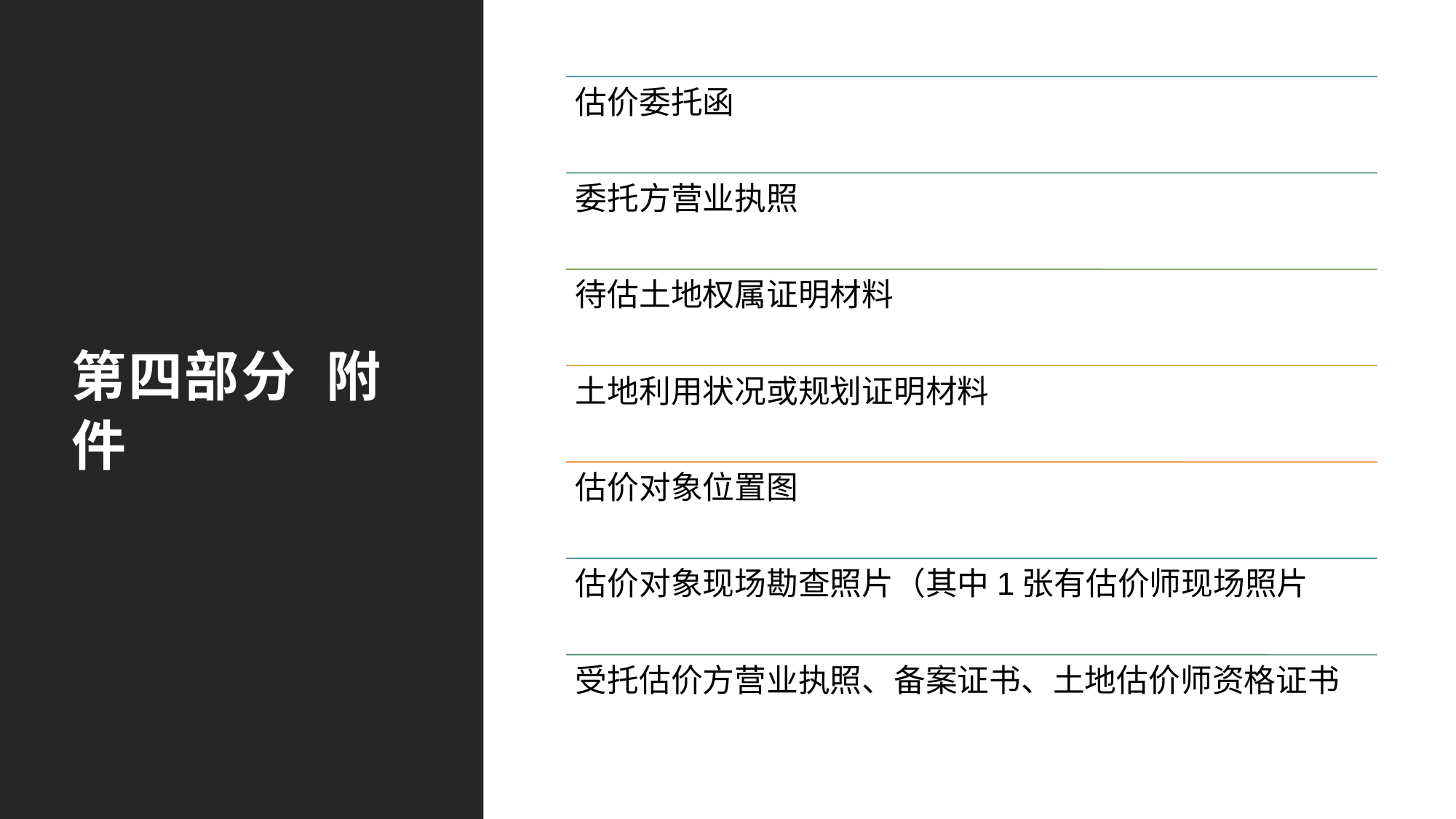

第四部分  附件
估价委托函
委托方营业执照
待估土地权属证明材料
土地利用状况或规划证明材料
估价对象位置图
估价对象现场勘查照片（其中1张有估价师现场照片
受托估价方营业执照、备案证书、土地估价师资格证书